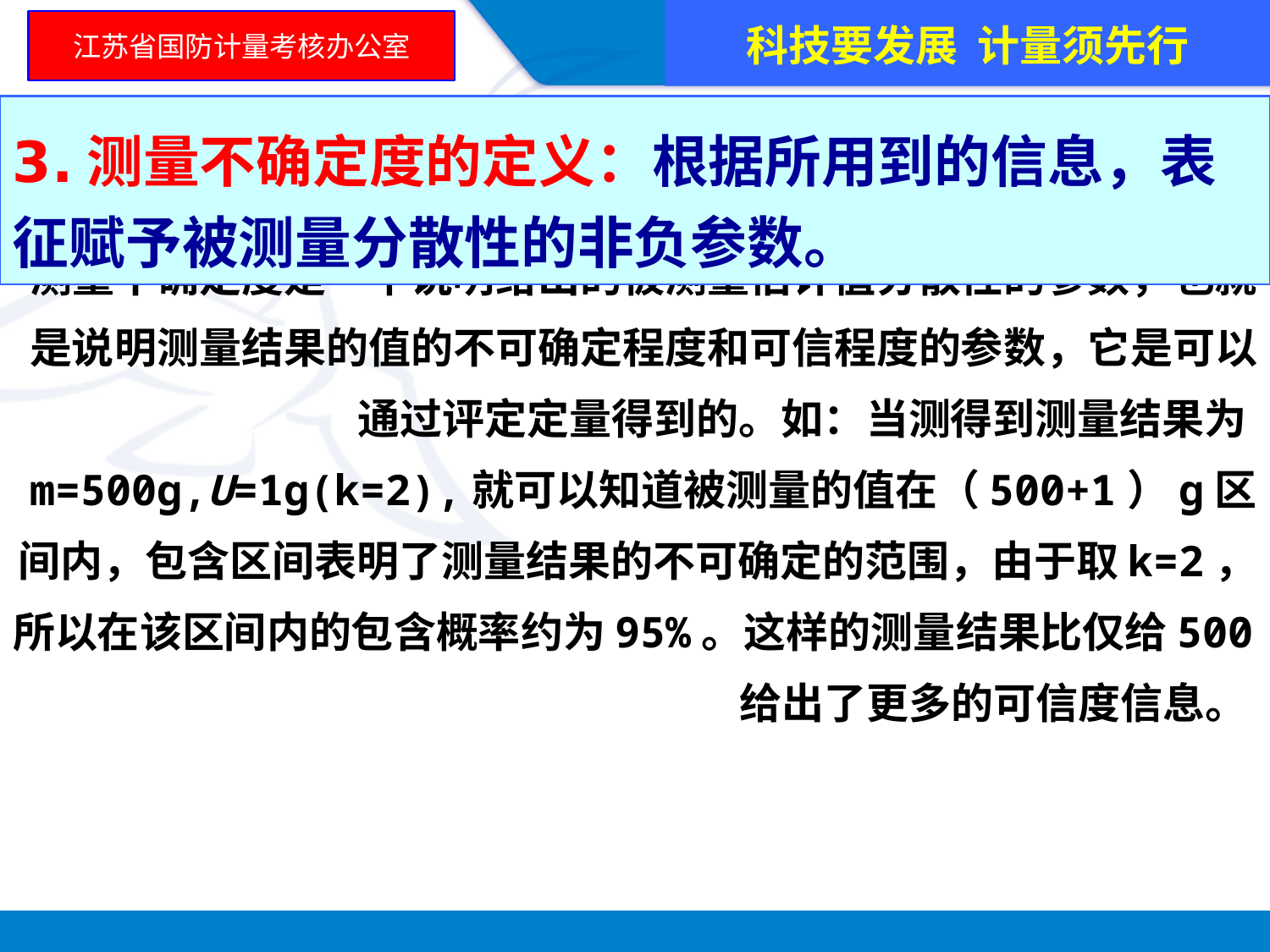

科技要发展  计量须先行
江苏省国防计量考核办公室
3.测量不确定度的定义：根据所用到的信息，表征赋予被测量分散性的非负参数。

（1）赋予被测量的量值就是通过测量给出的被测量的估计值。测量不确定度是一个说明给出的被测量估计值分散性的参数，也就是说明测量结果的值的不可确定程度和可信程度的参数，它是可以通过评定定量得到的。如：当测得到测量结果为m=500g,U=1g(k=2),就可以知道被测量的值在（500+1）g区间内，包含区间表明了测量结果的不可确定的范围，由于取k=2，所以在该区间内的包含概率约为95%。这样的测量结果比仅给500给出了更多的可信度信息。